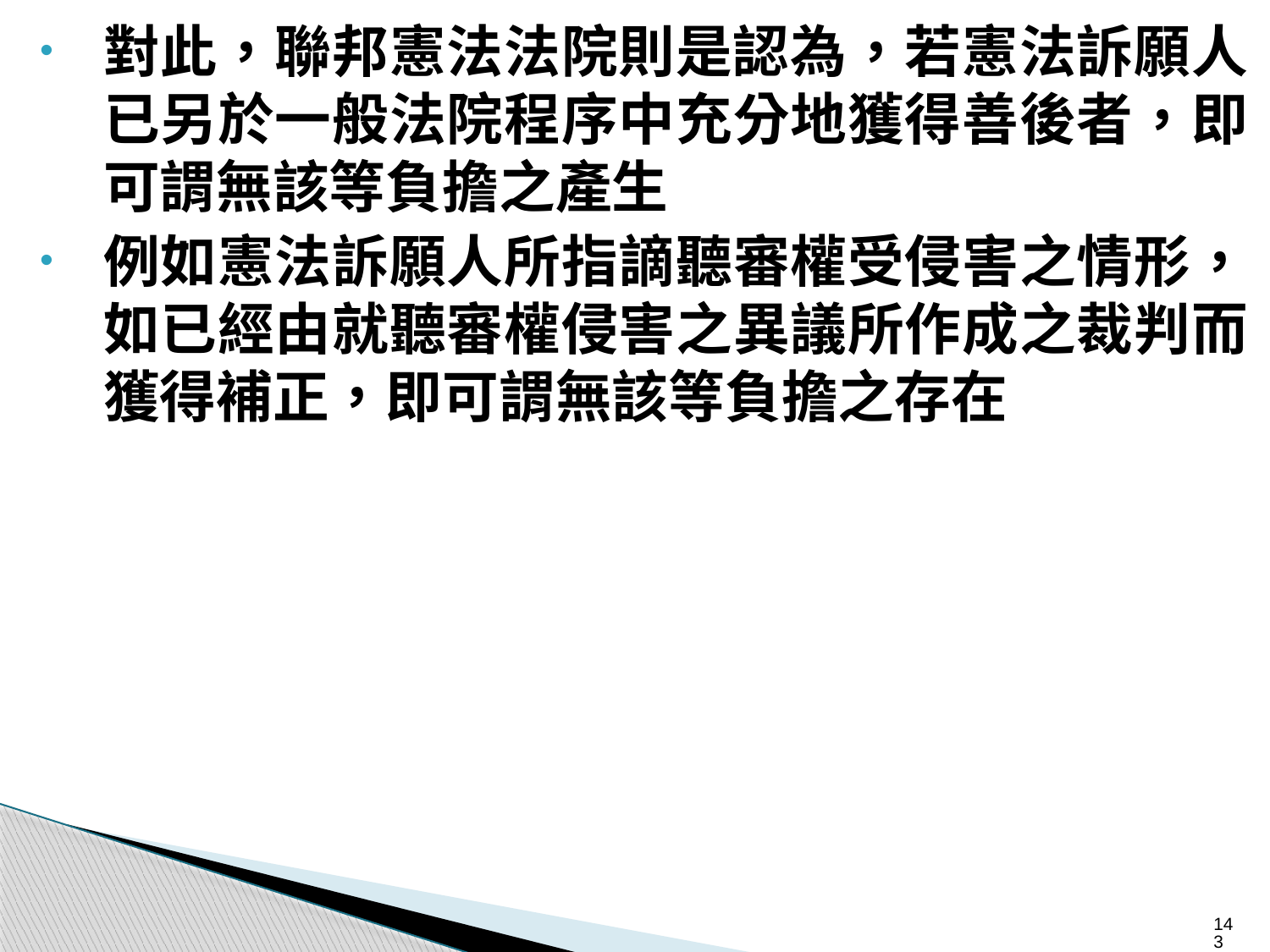

對此，聯邦憲法法院則是認為，若憲法訴願人已另於一般法院程序中充分地獲得善後者，即可謂無該等負擔之產生
例如憲法訴願人所指謫聽審權受侵害之情形，如已經由就聽審權侵害之異議所作成之裁判而獲得補正，即可謂無該等負擔之存在

143